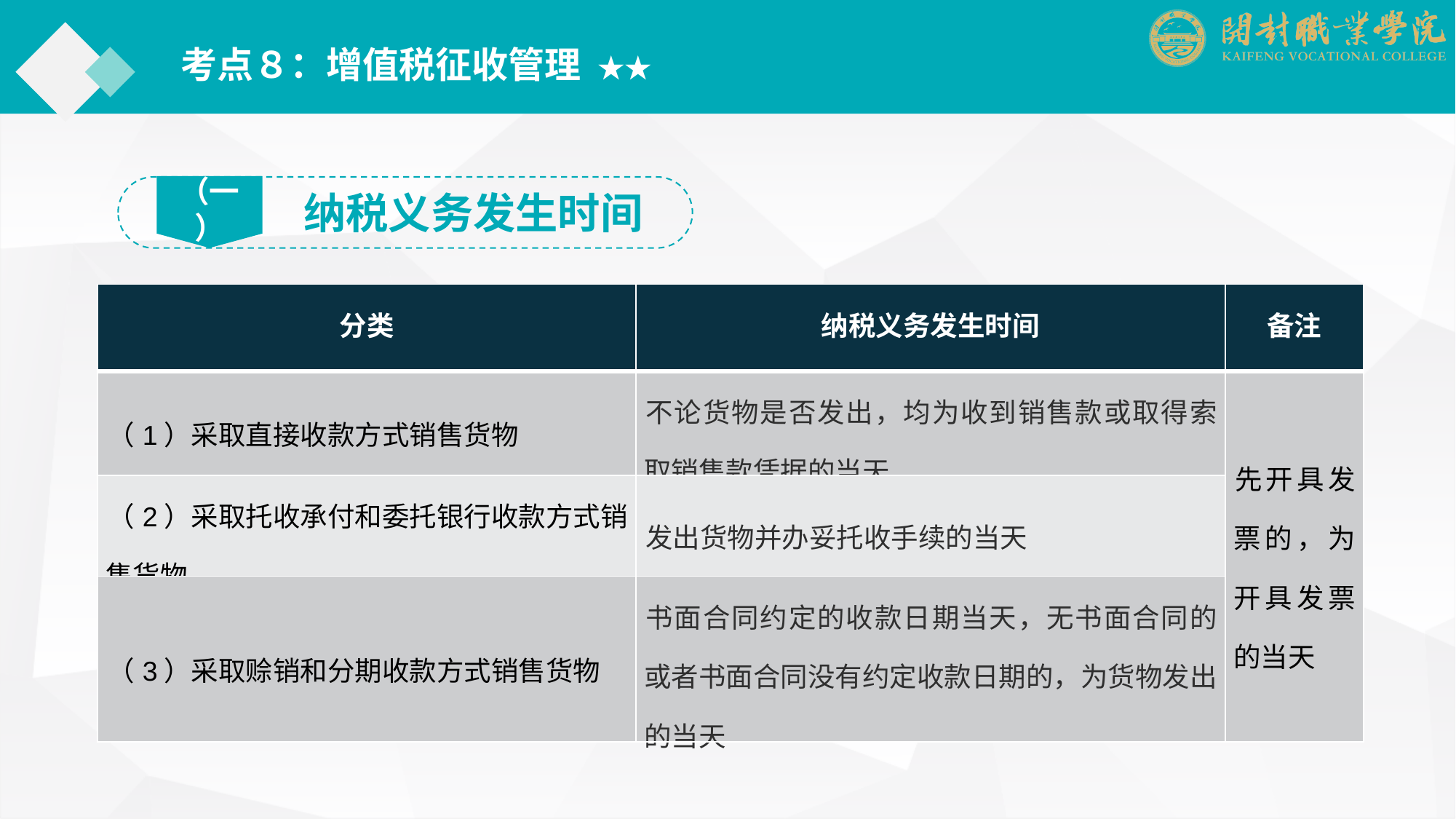

考点８：增值税征收管理  ★★
（一）

纳税义务发生时间
| 分类 | 纳税义务发生时间 | 备注 |
| --- | --- | --- |
| （1）采取直接收款方式销售货物 | 不论货物是否发出，均为收到销售款或取得索取销售款凭据的当天 | 先开具发票的，为开具发票的当天 |
| （2）采取托收承付和委托银行收款方式销售货物 | 发出货物并办妥托收手续的当天 |  |
| （3）采取赊销和分期收款方式销售货物 | 书面合同约定的收款日期当天，无书面合同的或者书面合同没有约定收款日期的，为货物发出的当天 |  |